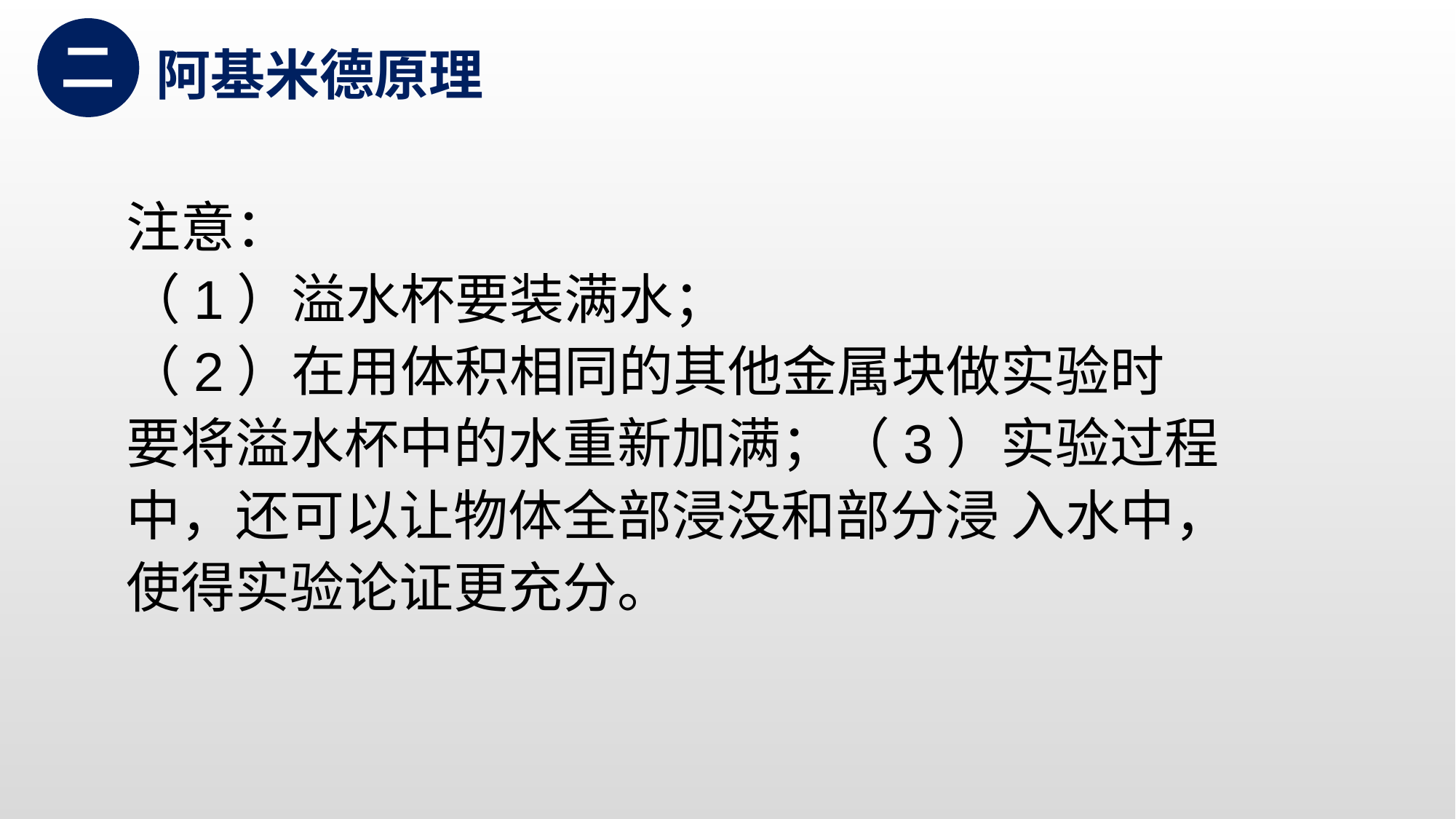

二
阿基米德原理
注意：
（1）溢水杯要装满水；
（2）在用体积相同的其他金属块做实验时 要将溢水杯中的水重新加满；（3）实验过程中，还可以让物体全部浸没和部分浸 入水中，使得实验论证更充分。